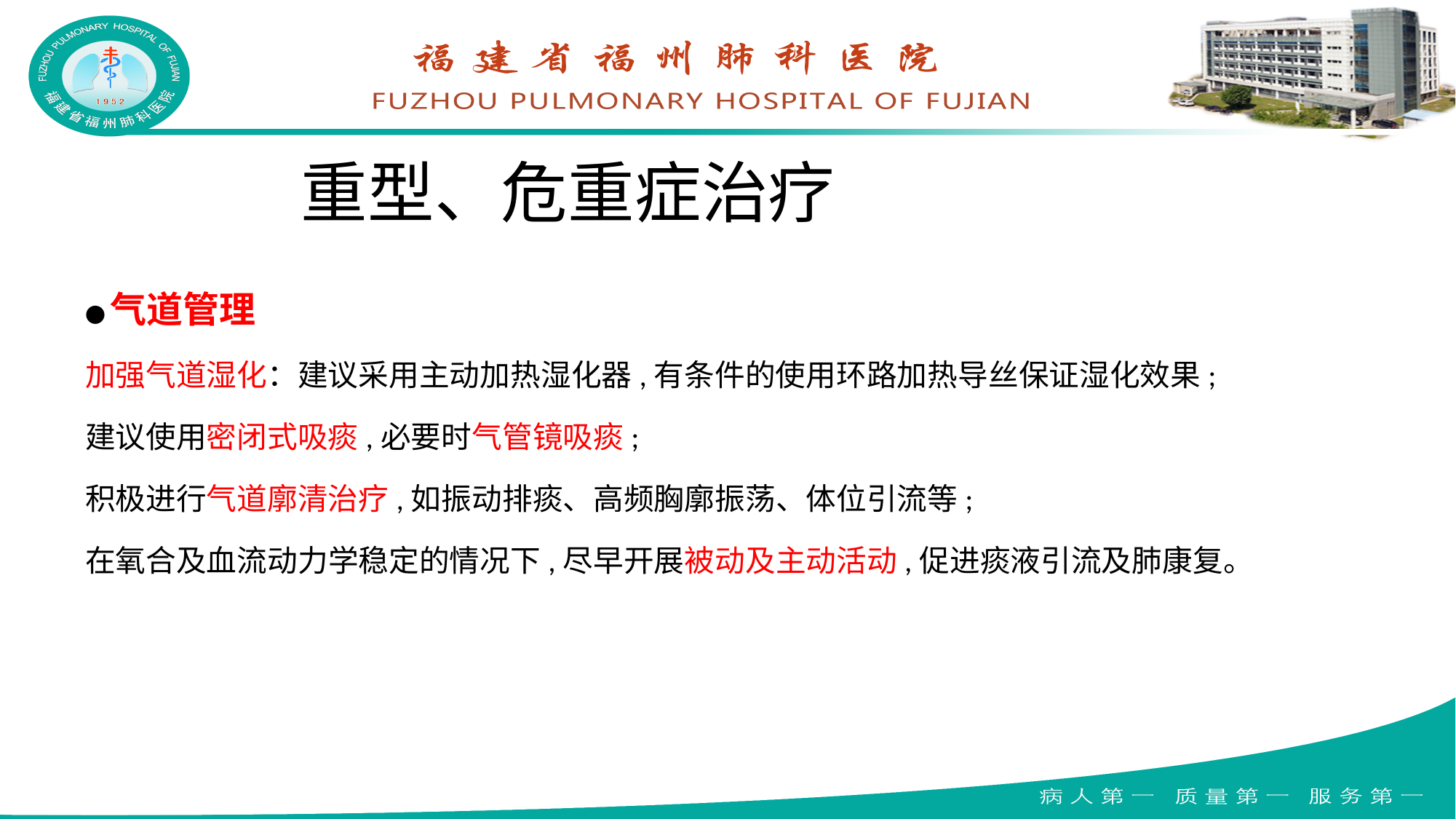

重型、危重症治疗
●气道管理
加强气道湿化：建议采用主动加热湿化器,有条件的使用环路加热导丝保证湿化效果;
建议使用密闭式吸痰,必要时气管镜吸痰;
积极进行气道廓清治疗,如振动排痰、高频胸廓振荡、体位引流等;
在氧合及血流动力学稳定的情况下,尽早开展被动及主动活动,促进痰液引流及肺康复。